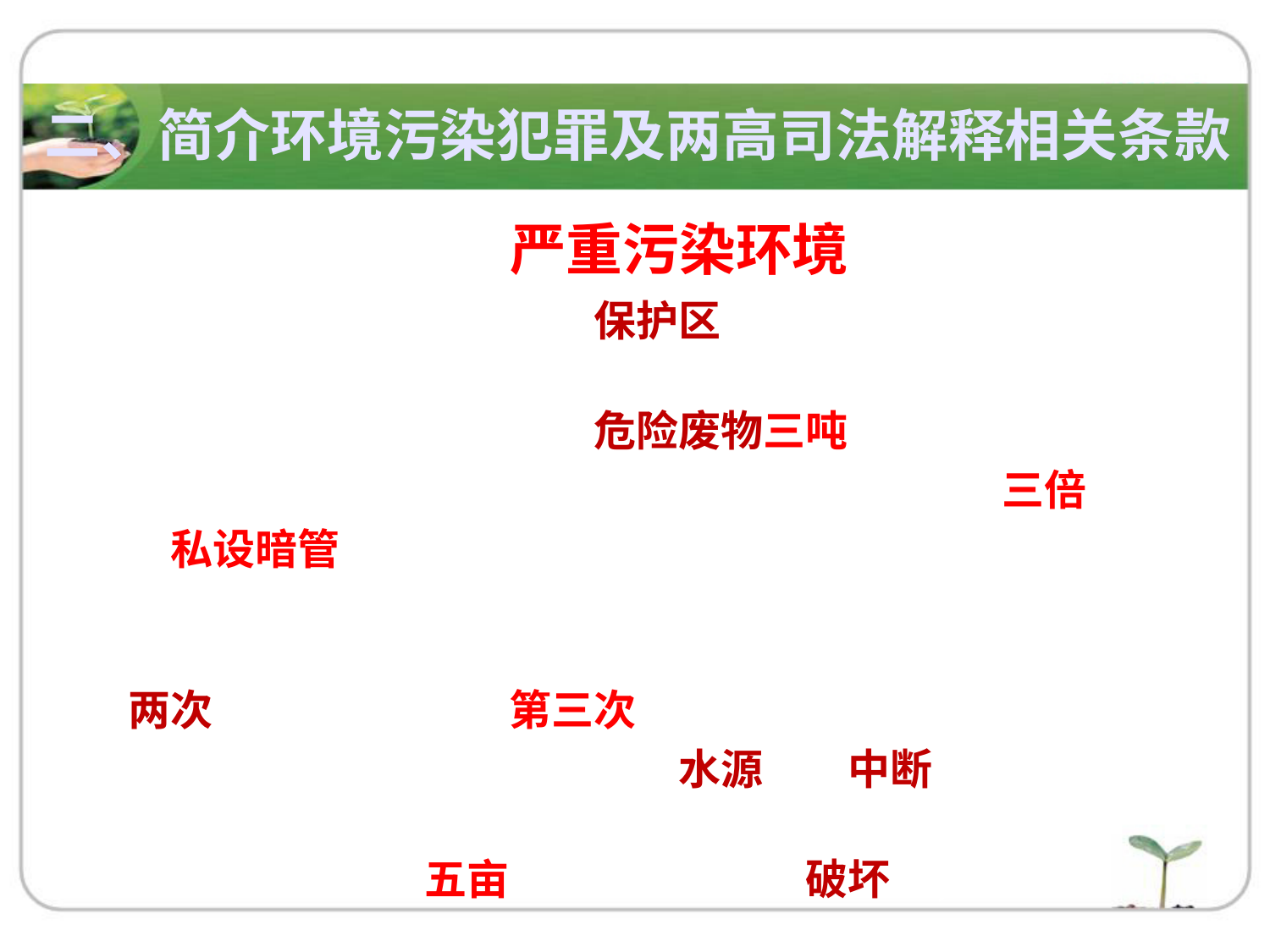

二、简介环境污染犯罪及两高司法解释相关条款
两高司法解释“严重污染环境”之认定
（一）水源一级保护区、自然保护区核心区排放、倾倒、处置危险物质的；
（二）非法排放、倾倒、处置危险废物三吨以上的；
（三）非法排放含重金属、VOC等污染物超过标准三倍以上的；
（四）私设暗管或者利用渗井、渗坑等排放、倾倒、处置危险物质的；
（五）两年内曾因违反国家规定，排放、倾倒、处置危险物质受过两次以上行政处罚，第三次实施前列行为的；
（六）致使乡镇以上集中式饮用水水源取水中断十二小时以上的；
（七）致使基本农田五亩以上遭受永久性破坏的；